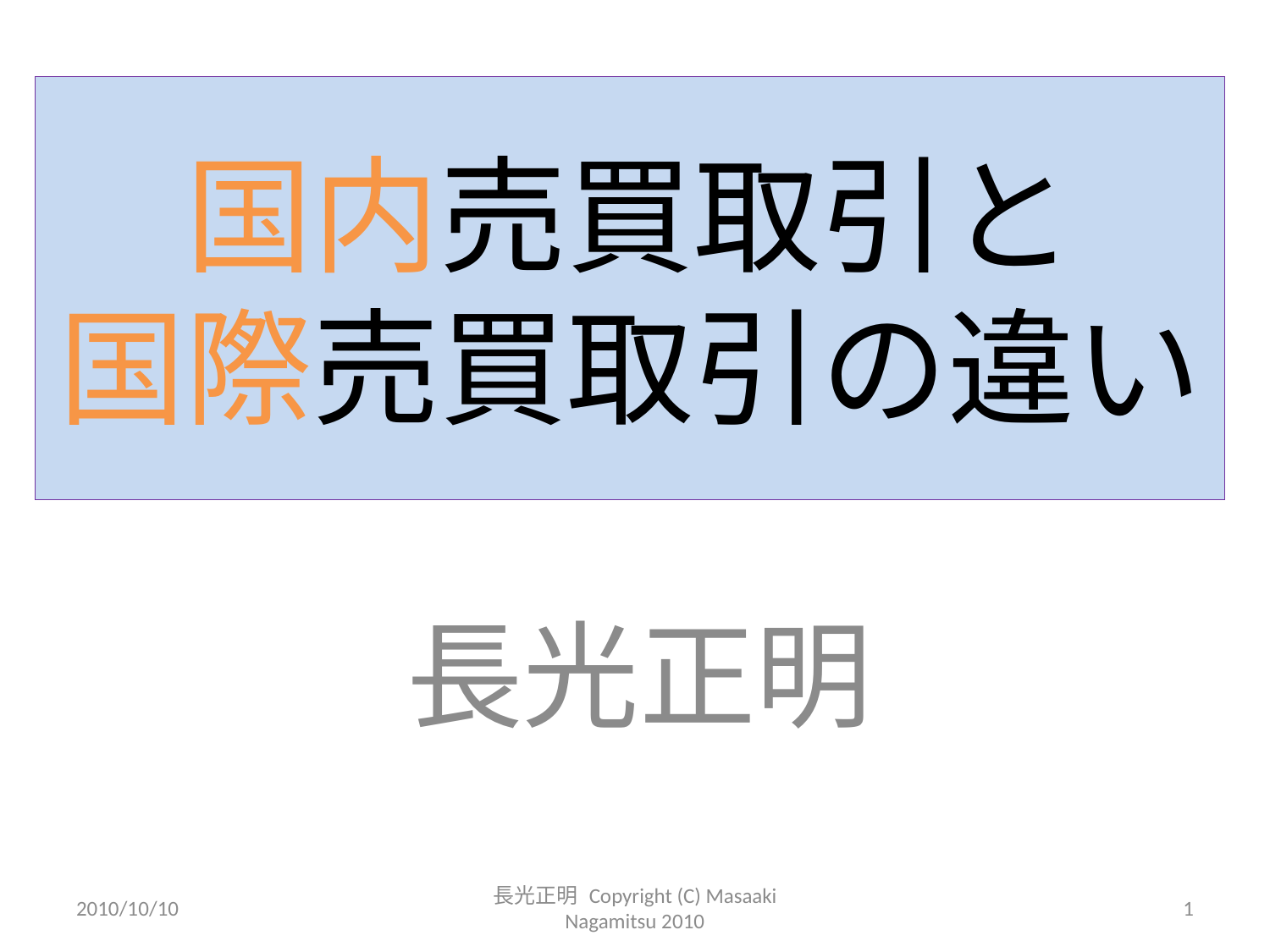

# 国内売買取引と 国際売買取引の違い
長光正明
2010/10/10
長光正明 Copyright (C) Masaaki Nagamitsu 2010
1